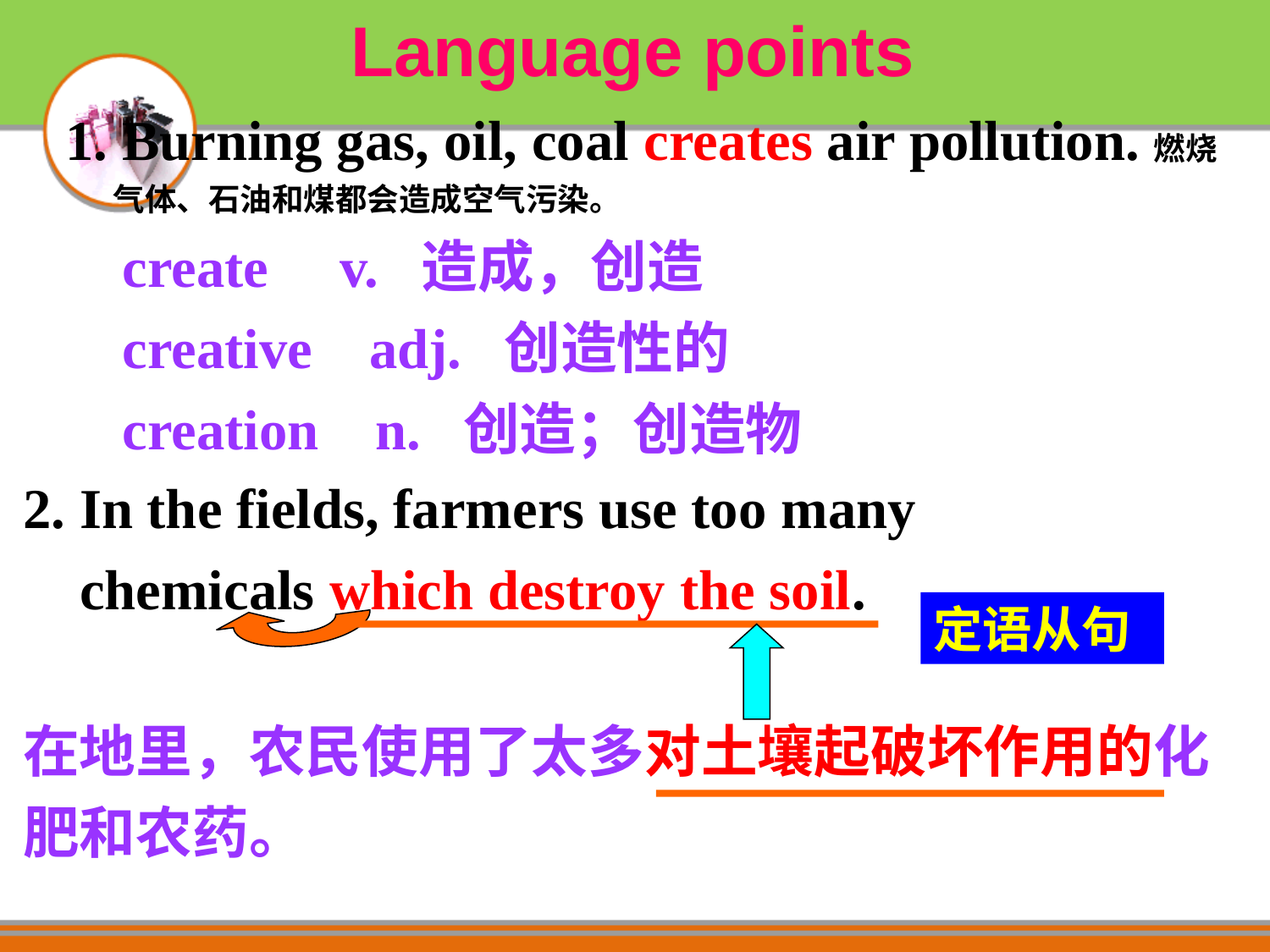

Language points
1. Burning gas, oil, coal creates air pollution.燃烧气体、石油和煤都会造成空气污染。
    create     v.  造成，创造
    creative    adj.  创造性的
    creation    n.  创造；创造物
2. In the fields, farmers use too many
    chemicals which destroy the soil.

在地里，农民使用了太多对土壤起破坏作用的化肥和农药。

定语从句